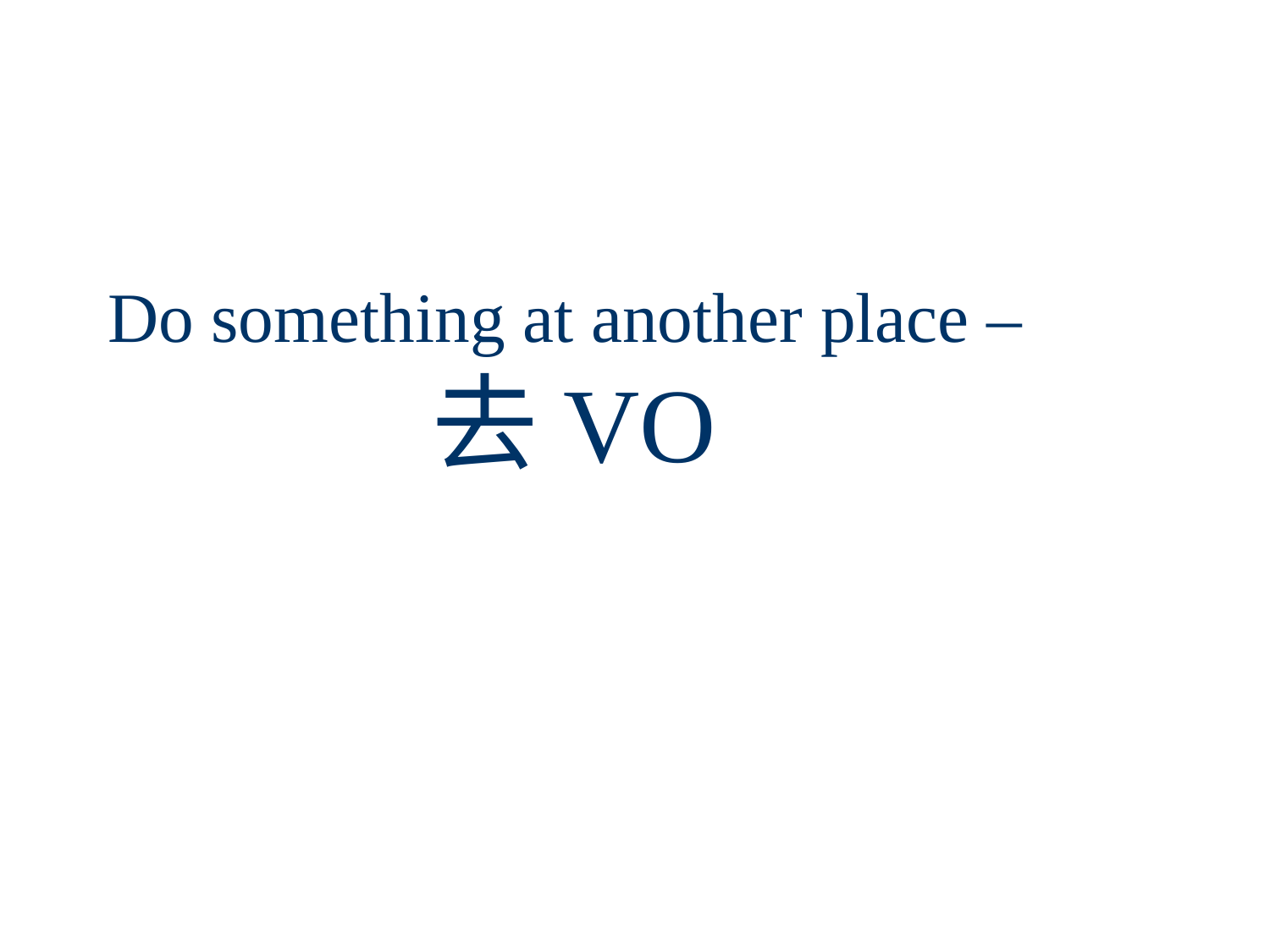

Do something at another place –
去VO